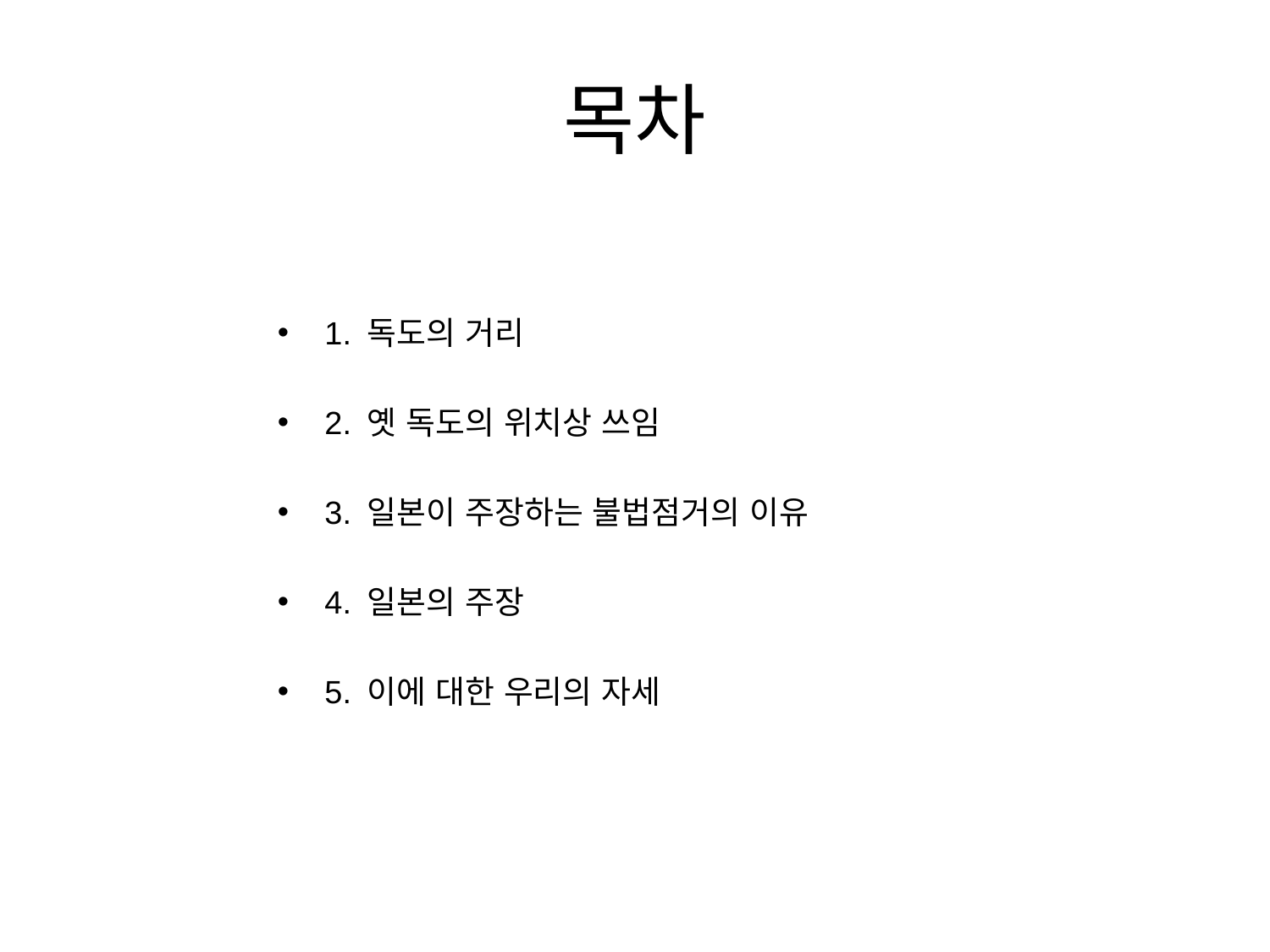

# 목차
1. 독도의 거리

2. 옛 독도의 위치상 쓰임

3. 일본이 주장하는 불법점거의 이유

4. 일본의 주장

5. 이에 대한 우리의 자세